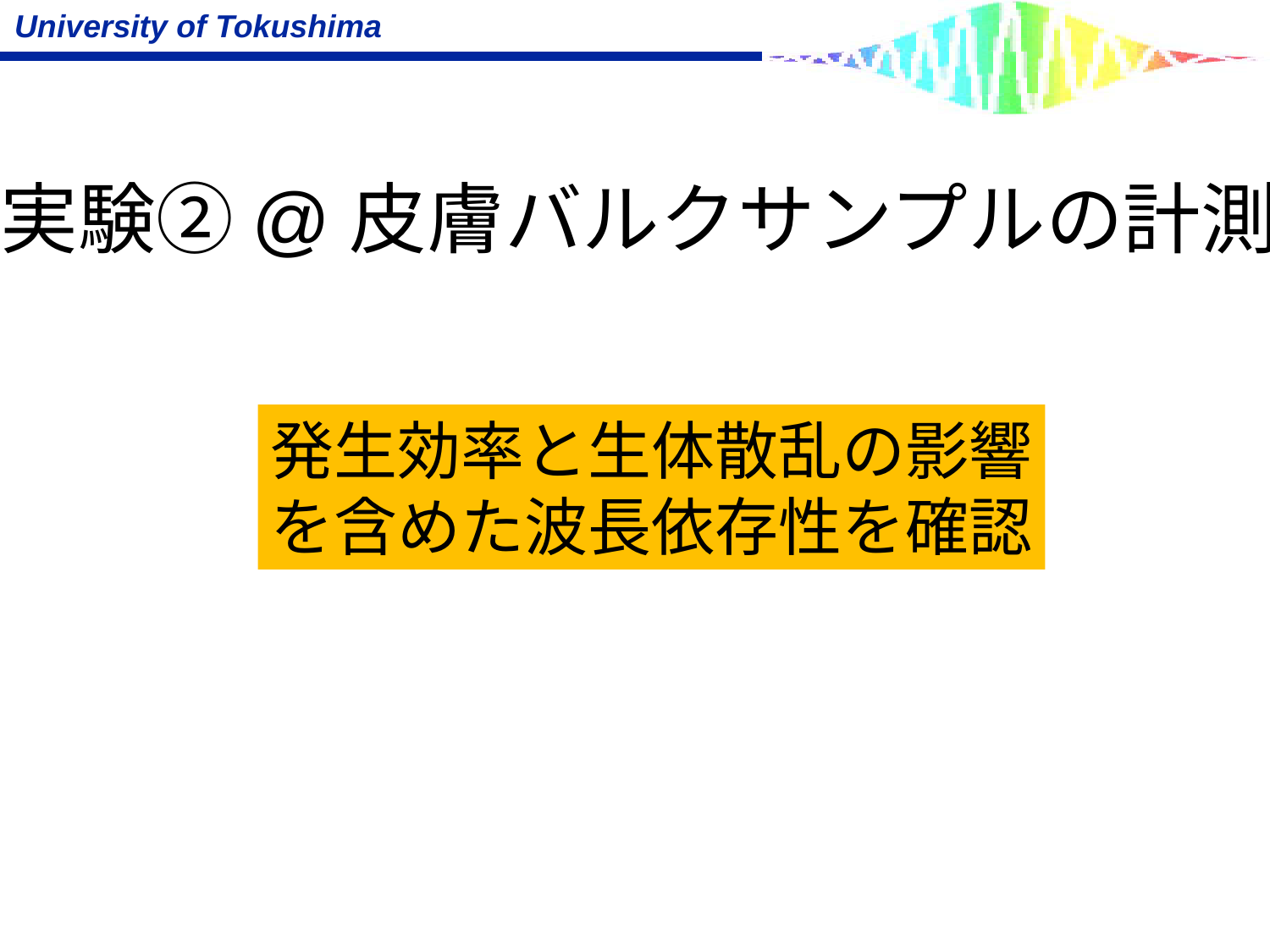

# 実験②@皮膚バルクサンプルの計測
発生効率と生体散乱の影響
を含めた波長依存性を確認